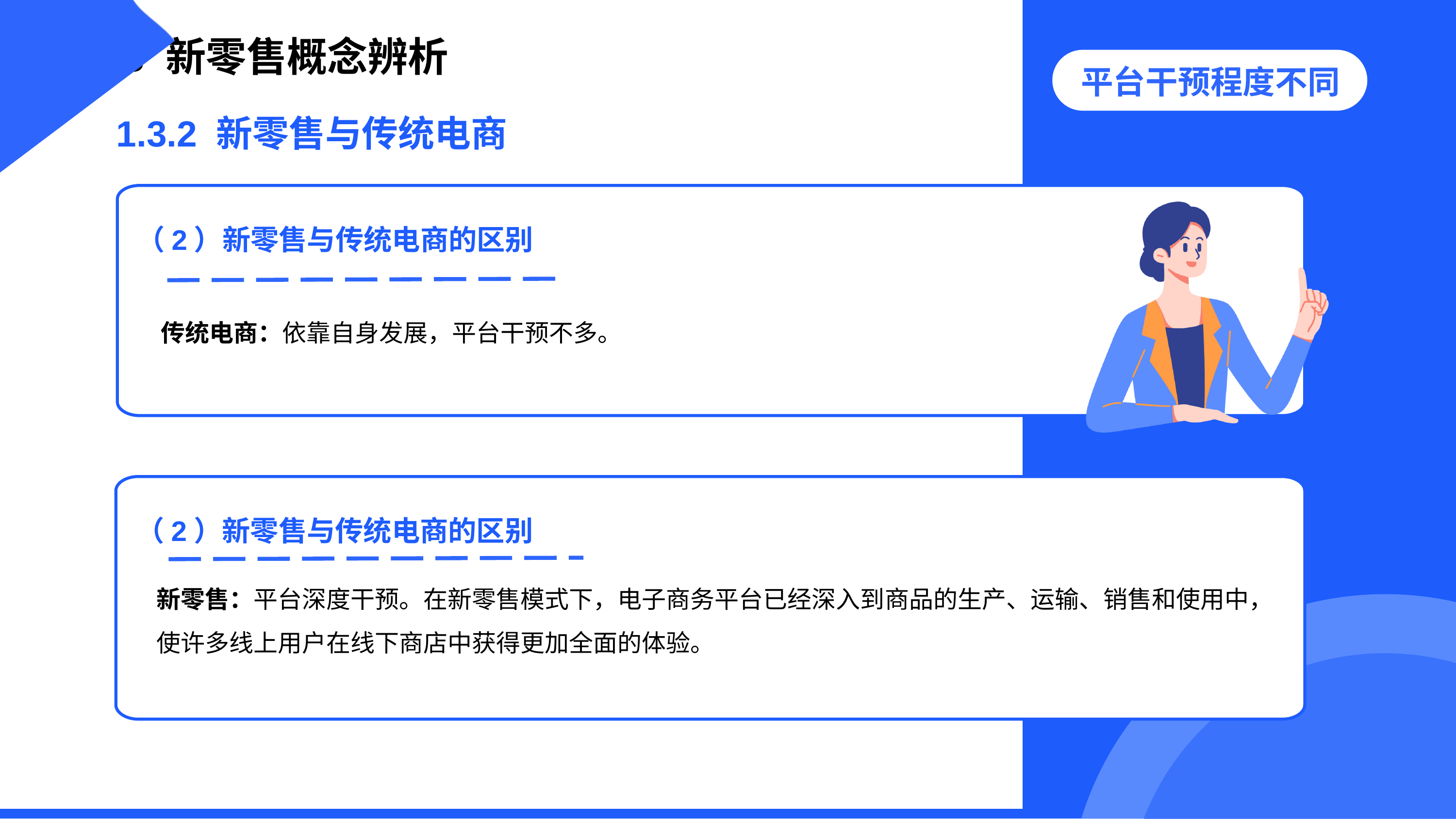

1.3 新零售概念辨析

平台干预程度不同
1.3.2 新零售与传统电商

（2）新零售与传统电商的区别

传统电商：依靠自身发展，平台干预不多。

（2）新零售与传统电商的区别

新零售：平台深度干预。在新零售模式下，电子商务平台已经深入到商品的生产、运输、销售和使用中，使许多线上用户在线下商店中获得更加全面的体验。